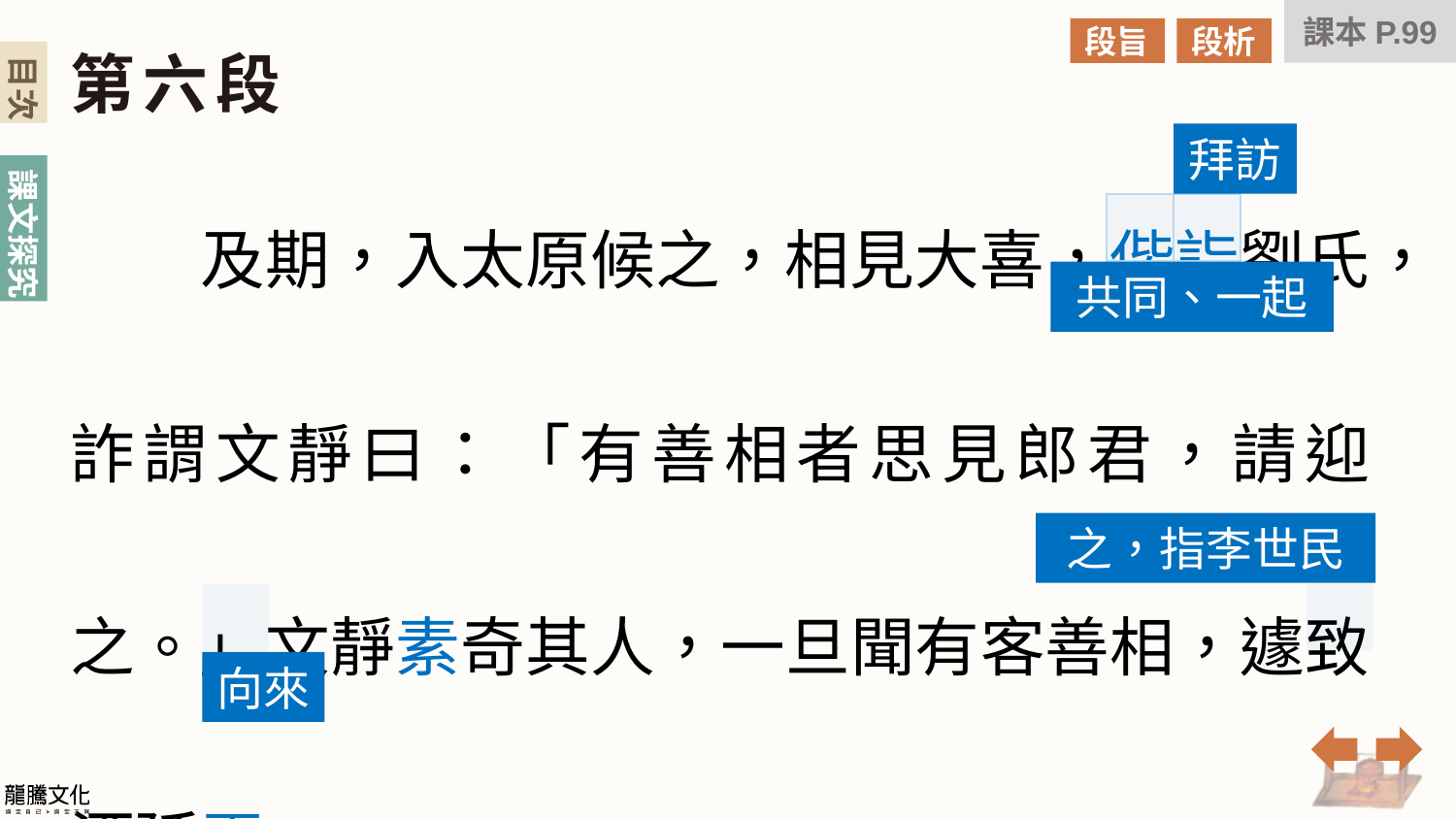

課本P.99
段旨
段析
第六段
　　及期，入太原候之，相見大喜，偕詣劉氏，詐謂文靜曰：「有善相者思見郎君，請迎之。」文靜素奇其人，一旦聞有客善相，遽致酒延焉。
拜訪

共同、一起
之，指李世民

向來